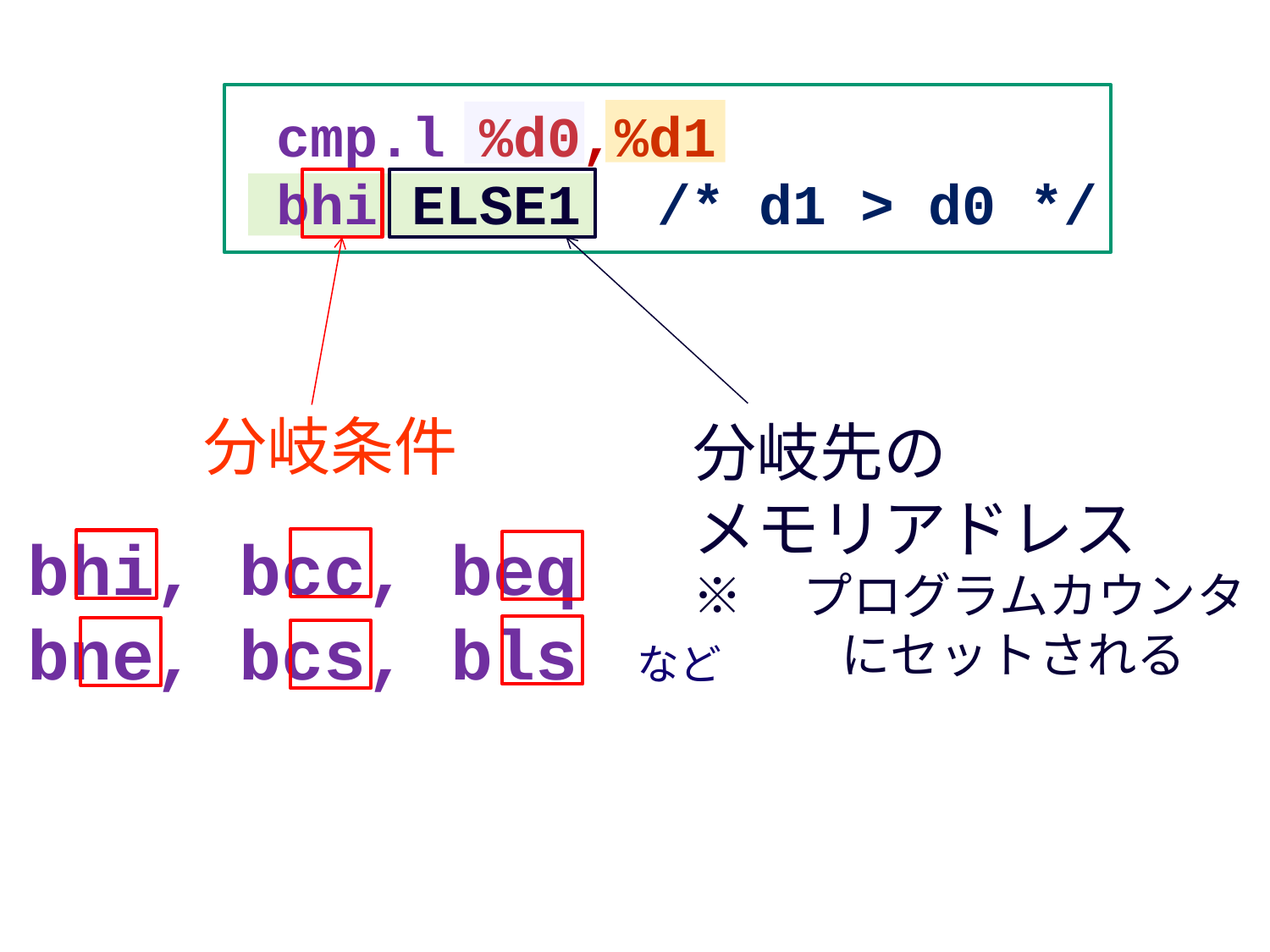

cmp.l %d0,%d1
	bhi ELSE1	/* d1 > d0 */

分岐条件
分岐先の
メモリアドレス
※　プログラムカウンタ
　　　にセットされる
bhi, bcc, beq
bne, bcs, bls など